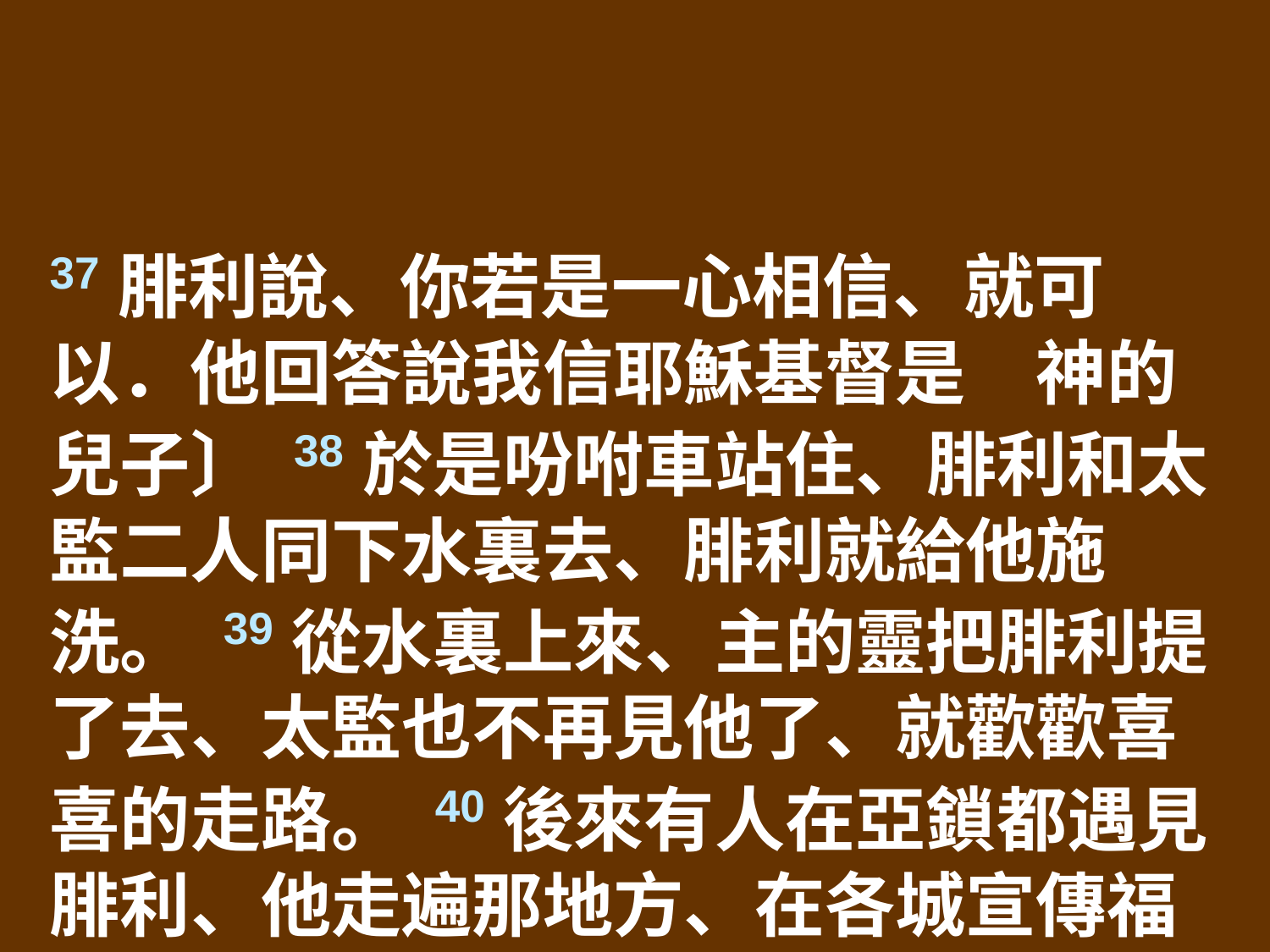

37腓利說、你若是一心相信、就可以．他回答說我信耶穌基督是　神的兒子〕 38於是吩咐車站住、腓利和太監二人同下水裏去、腓利就給他施洗。 39從水裏上來、主的靈把腓利提了去、太監也不再見他了、就歡歡喜喜的走路。 40後來有人在亞鎖都遇見腓利、他走遍那地方、在各城宣傳福音、直到該撒利亞。